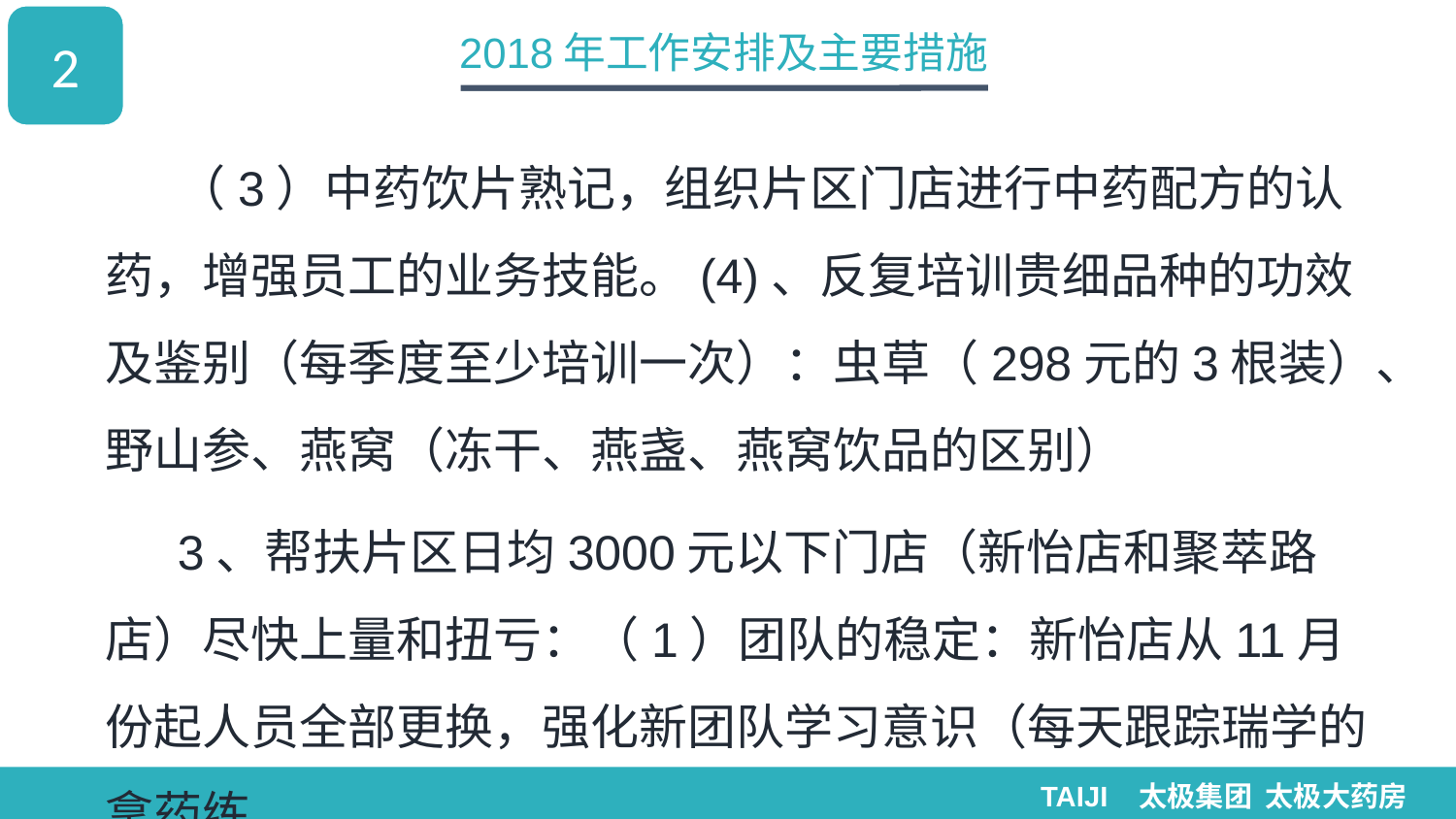

2
2018年工作安排及主要措施
（3）中药饮片熟记，组织片区门店进行中药配方的认药，增强员工的业务技能。(4)、反复培训贵细品种的功效及鉴别（每季度至少培训一次）：虫草（298元的3根装）、野山参、燕窝（冻干、燕盏、燕窝饮品的区别）
3、帮扶片区日均3000元以下门店（新怡店和聚萃路店）尽快上量和扭亏：（1）团队的稳定：新怡店从11月份起人员全部更换，强化新团队学习意识（每天跟踪瑞学的拿药练

TAIJI   太极集团  太极大药房